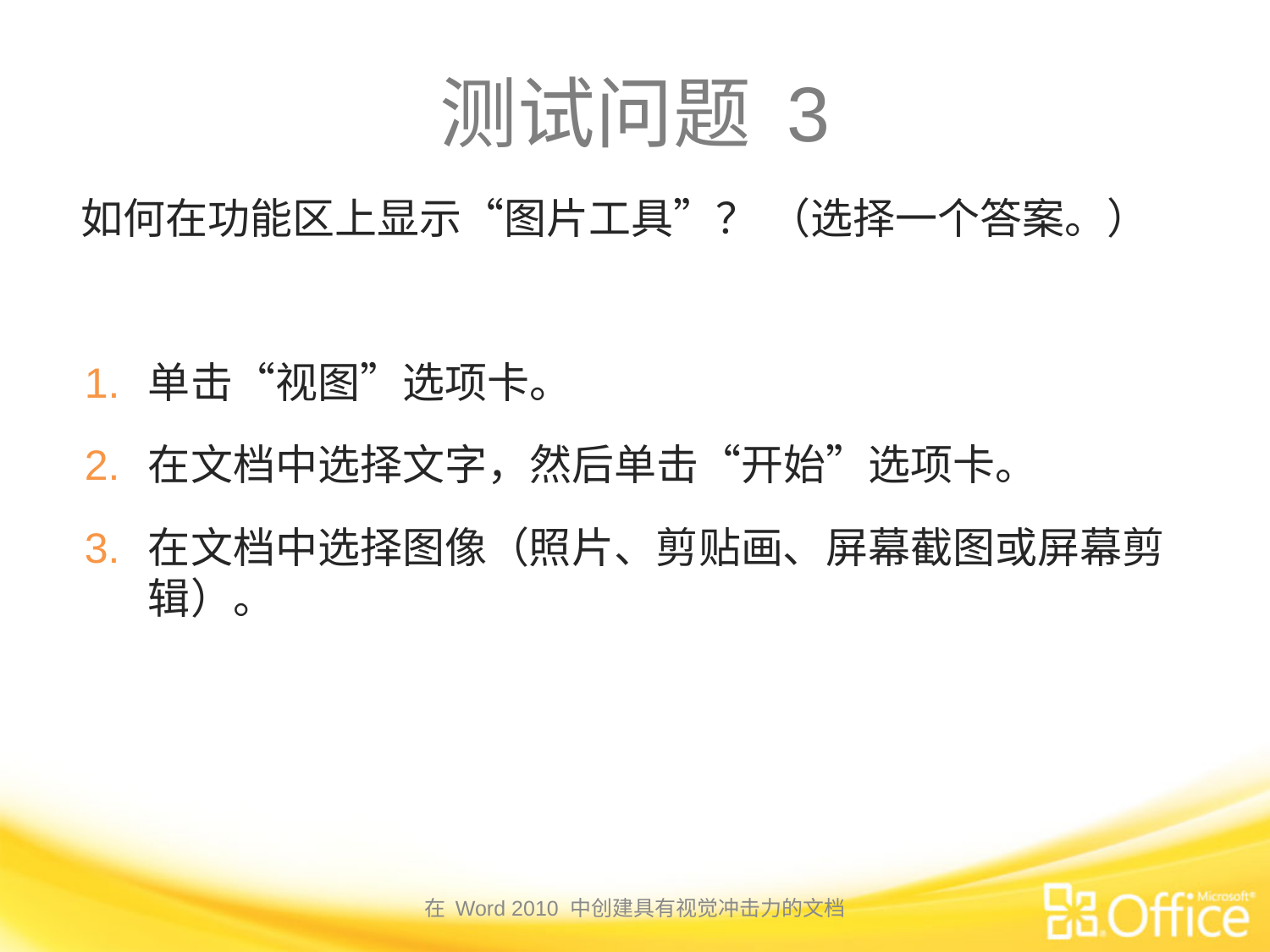

# 测试问题 3
如何在功能区上显示“图片工具”？ （选择一个答案。）
单击“视图”选项卡。
在文档中选择文字，然后单击“开始”选项卡。
在文档中选择图像（照片、剪贴画、屏幕截图或屏幕剪辑）。
在 Word 2010 中创建具有视觉冲击力的文档